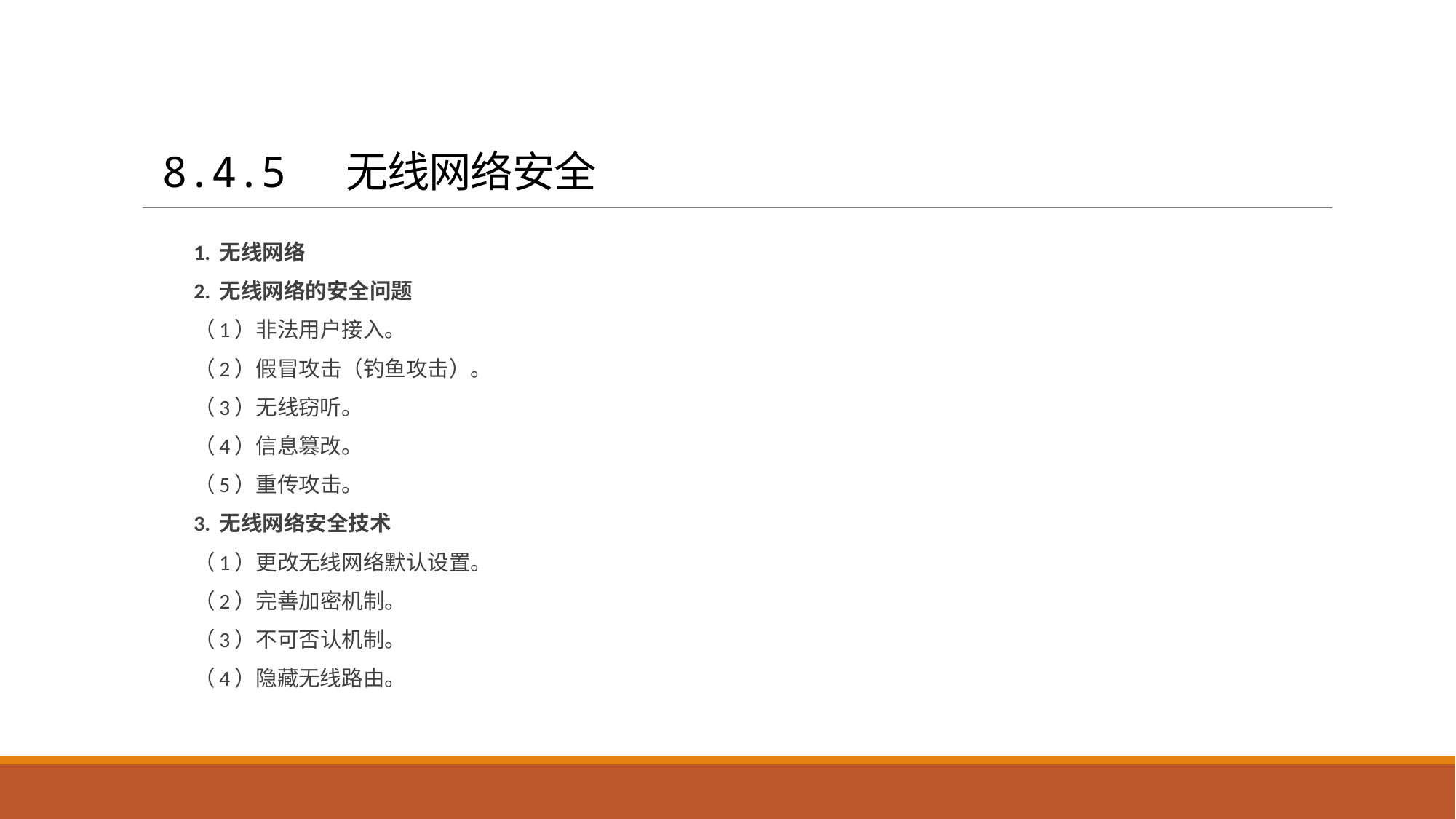

# 8.4.5  无线网络安全
1. 无线网络
2. 无线网络的安全问题
（1）非法用户接入。
（2）假冒攻击（钓鱼攻击）。
（3）无线窃听。
（4）信息篡改。
（5）重传攻击。
3. 无线网络安全技术
（1）更改无线网络默认设置。
（2）完善加密机制。
（3）不可否认机制。
（4）隐藏无线路由。